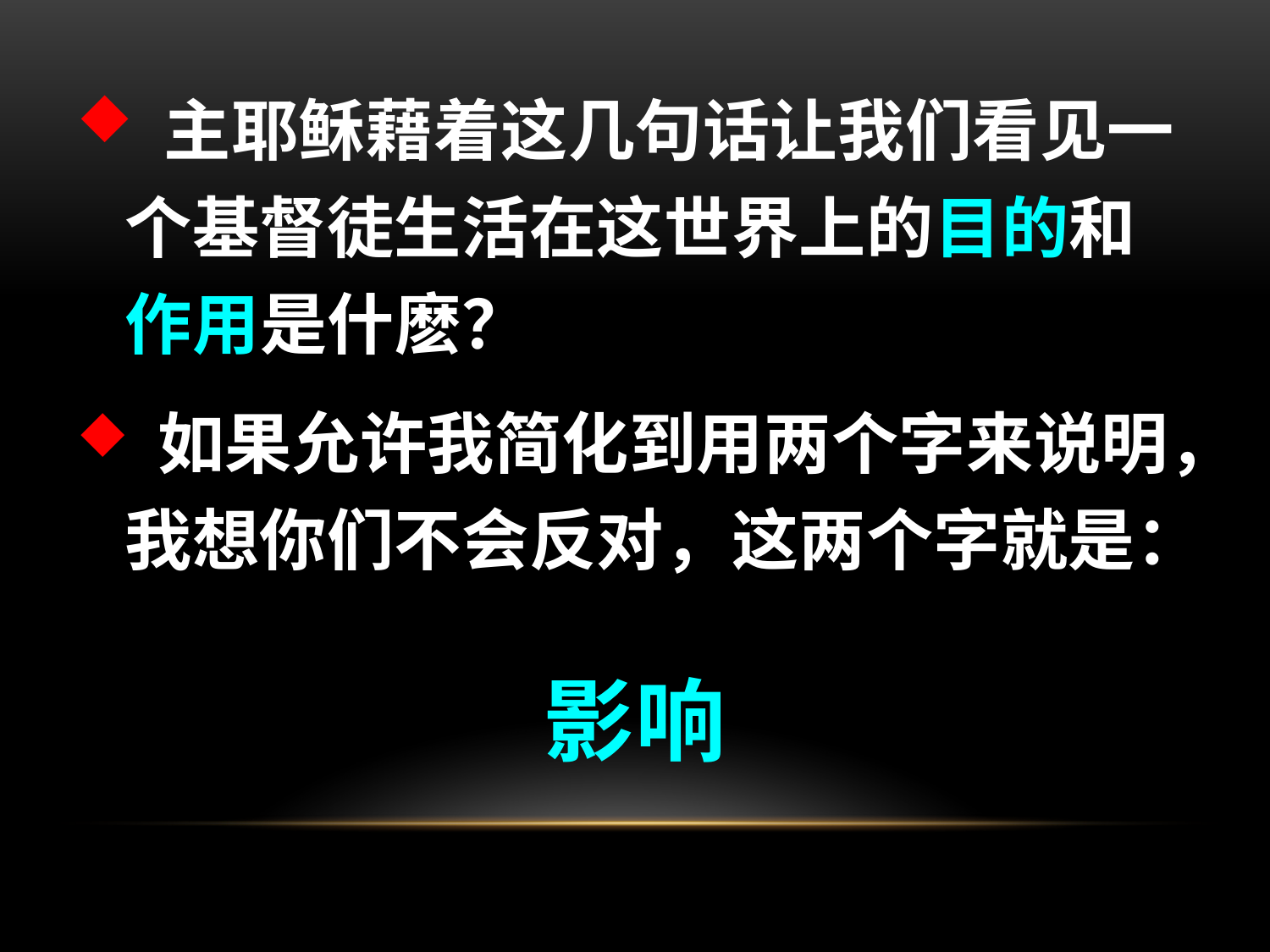

#
 主耶稣藉着这几句话让我们看见一个基督徒生活在这世界上的目的和  作用是什麽？
 如果允许我简化到用两个字来说明，我想你们不会反对，这两个字就是：

影响